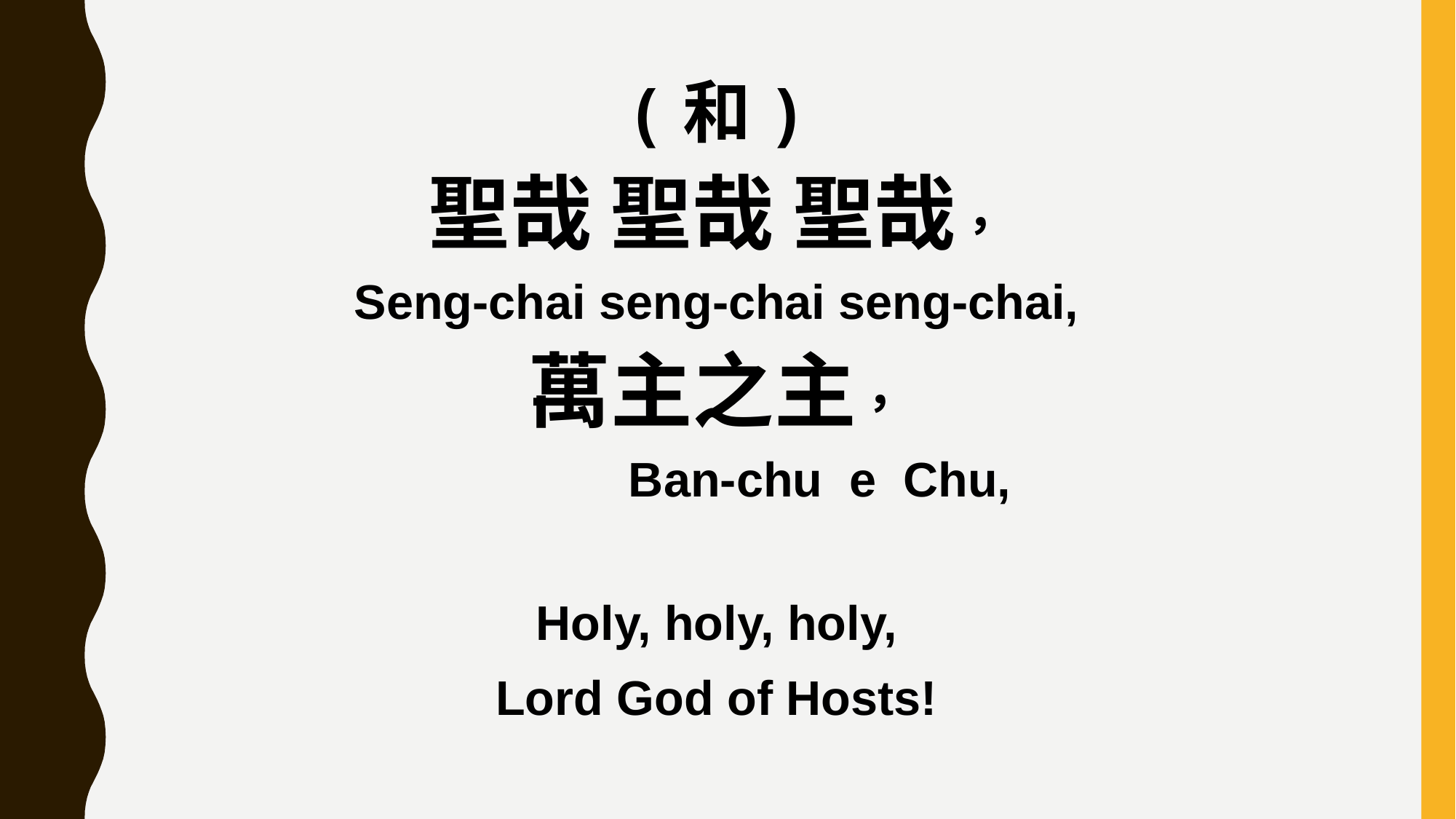

(和)
聖哉 聖哉 聖哉，
Seng-chai seng-chai seng-chai,
萬主之主，
                                  Ban-chu  e  Chu,

Holy, holy, holy,
Lord God of Hosts!